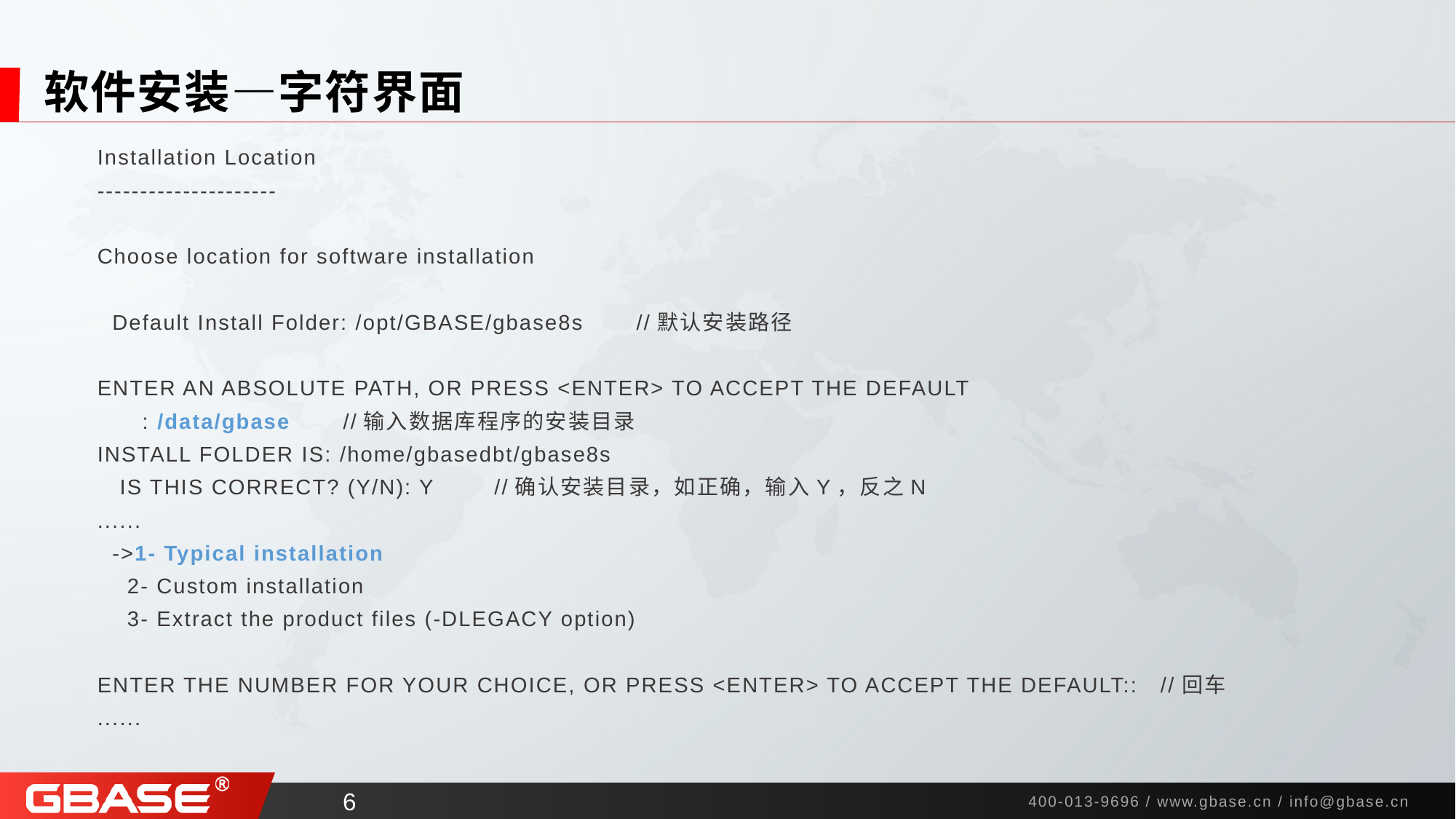

# 软件安装—字符界面
Installation Location
---------------------

Choose location for software installation

  Default Install Folder: /opt/GBASE/gbase8s       //默认安装路径

ENTER AN ABSOLUTE PATH, OR PRESS <ENTER> TO ACCEPT THE DEFAULT
      : /data/gbase       //输入数据库程序的安装目录
INSTALL FOLDER IS: /home/gbasedbt/gbase8s
   IS THIS CORRECT? (Y/N): Y        //确认安装目录，如正确，输入Y，反之N
......
  ->1- Typical installation
    2- Custom installation
    3- Extract the product files (-DLEGACY option)

ENTER THE NUMBER FOR YOUR CHOICE, OR PRESS <ENTER> TO ACCEPT THE DEFAULT::   //回车
......